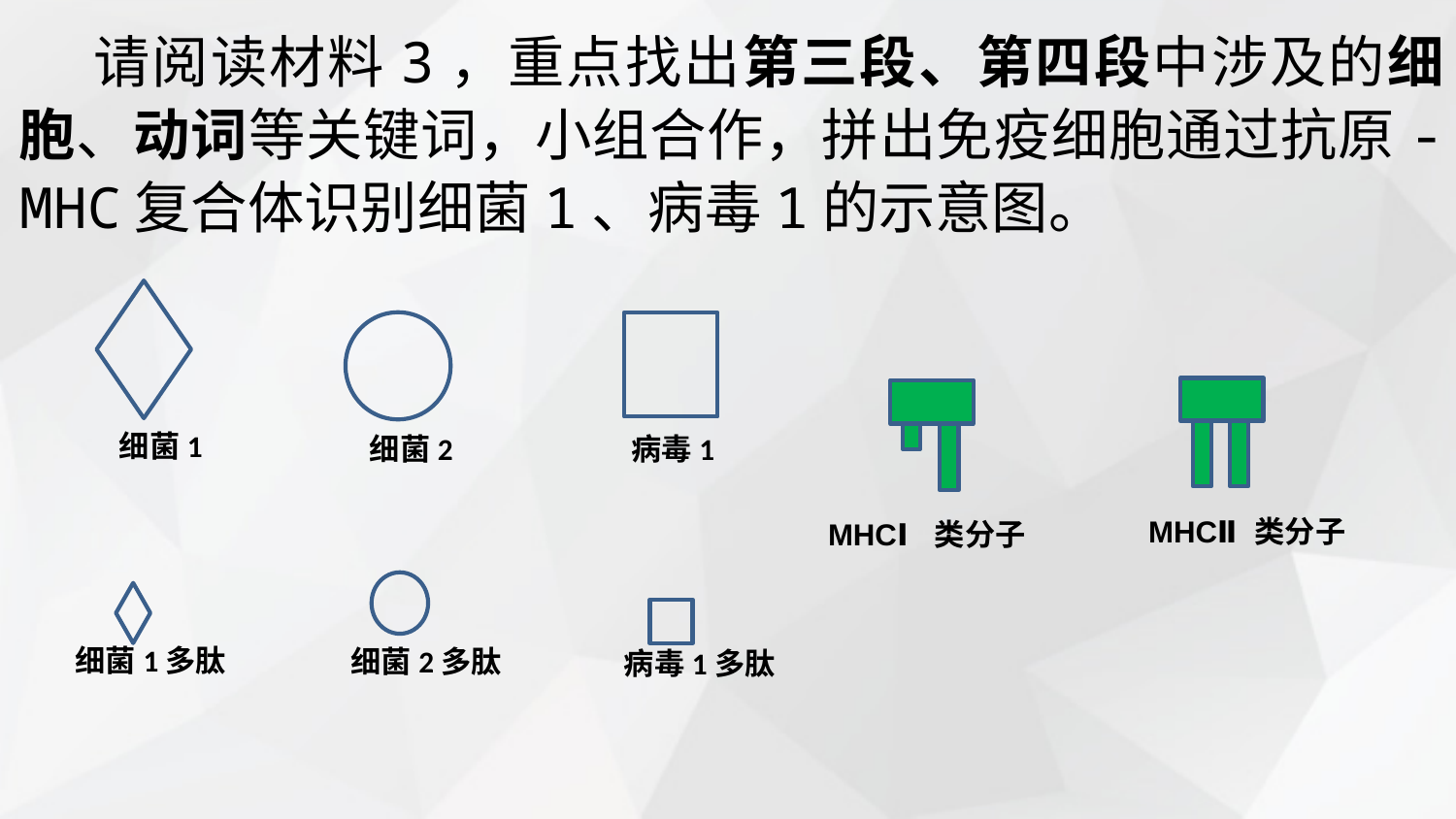

请阅读材料3，重点找出第三段、第四段中涉及的细胞、动词等关键词，小组合作，拼出免疫细胞通过抗原-MHC复合体识别细菌1、病毒1的示意图。

细菌1

细菌2

病毒1

MHCⅡ类分子

MHCⅠ类分子

细菌2多肽

细菌1多肽

病毒1多肽